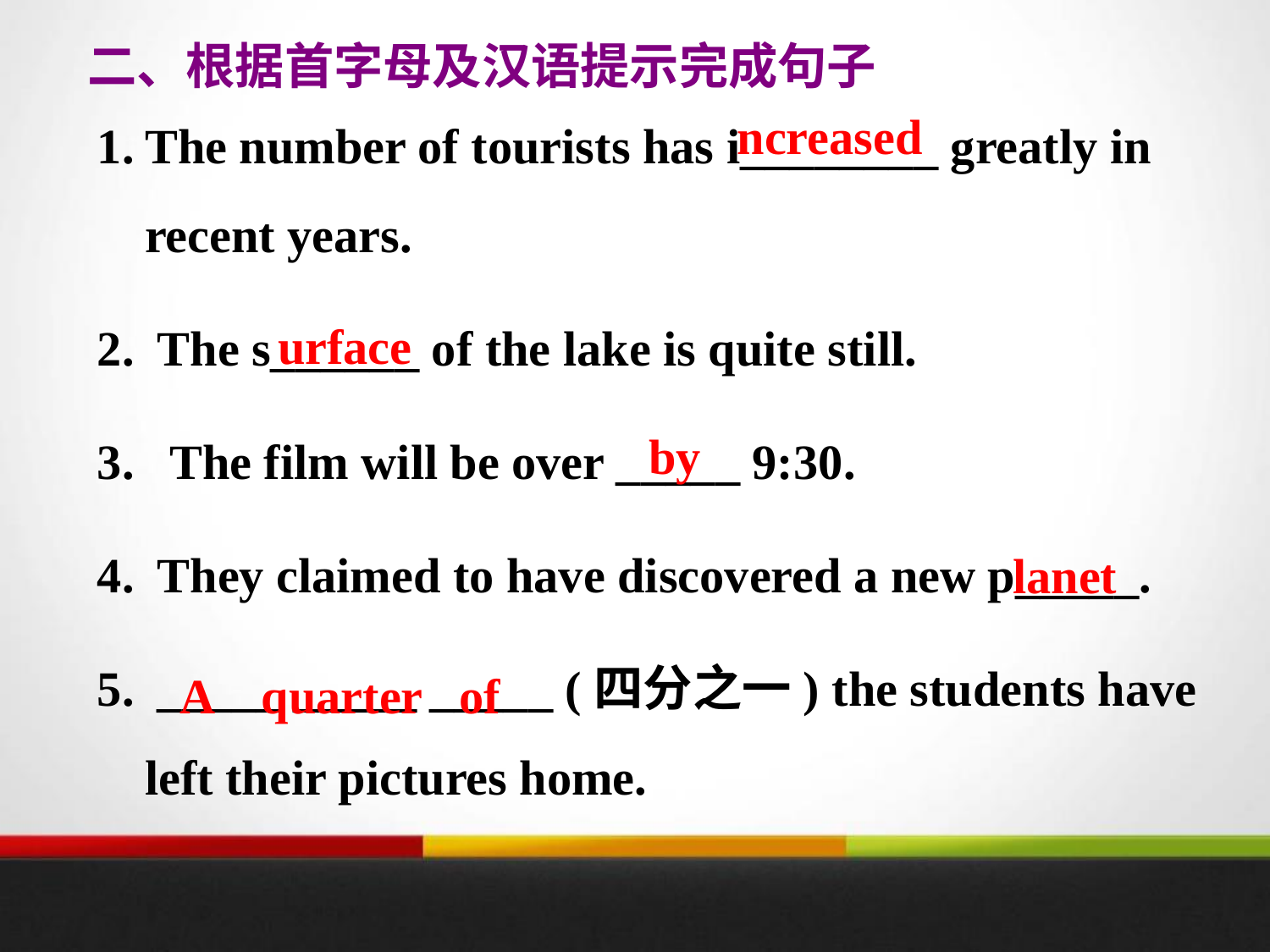

二、根据首字母及汉语提示完成句子
The number of tourists has i________ greatly in recent years.
 The s______ of the lake is quite still.
  The film will be over _____ 9:30.
 They claimed to have discovered a new p_____.
 _____ _____ _____ (四分之一) the students have left their pictures home.
ncreased
urface
by
lanet
A    quarter   of